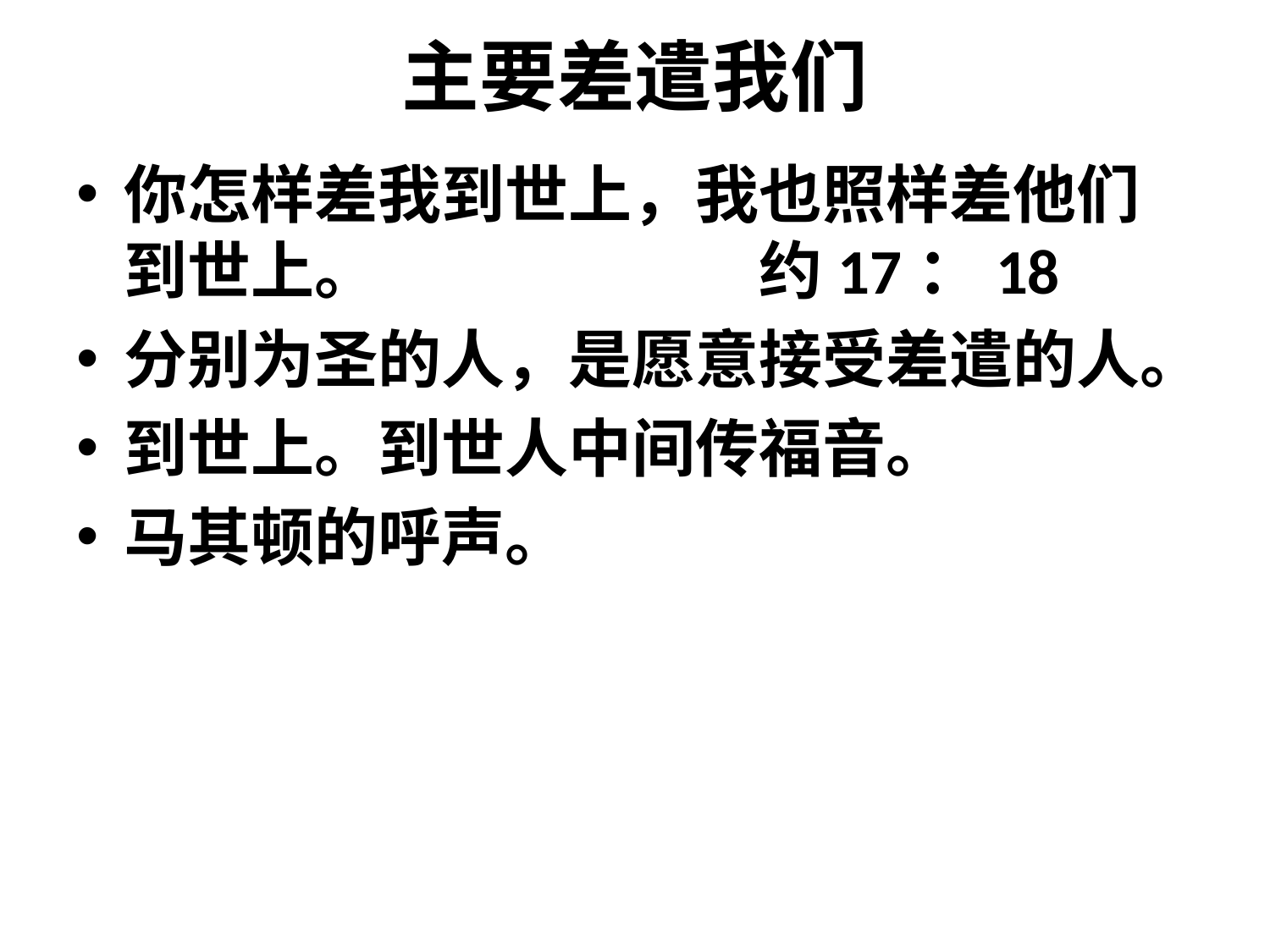

# 主要差遣我们
你怎样差我到世上，我也照样差他们到世上。			约17：18
分别为圣的人，是愿意接受差遣的人。
到世上。到世人中间传福音。
马其顿的呼声。